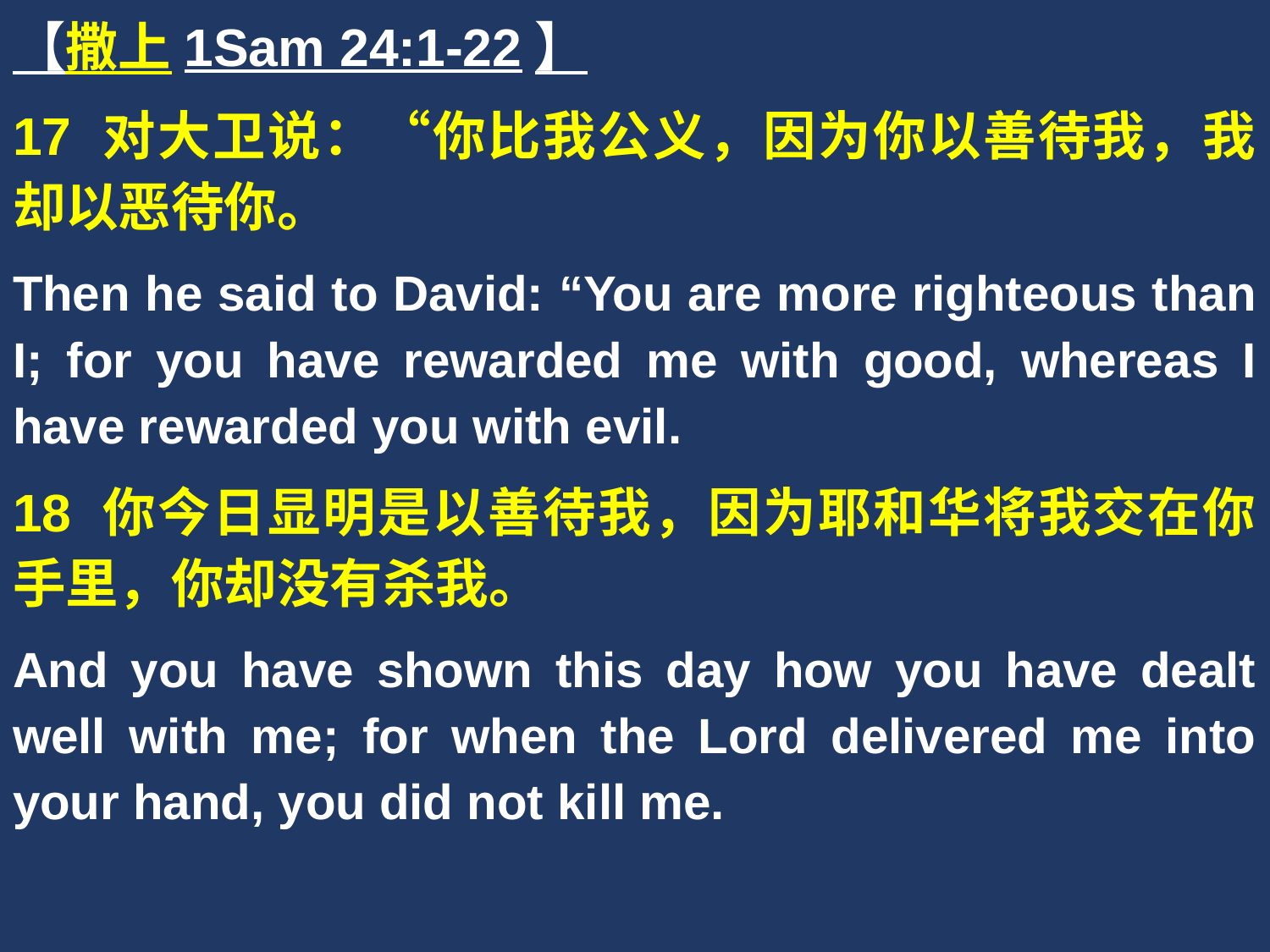

【撒上1Sam 24:1-22】
17 对大卫说：“你比我公义，因为你以善待我，我却以恶待你。
Then he said to David: “You are more righteous than I; for you have rewarded me with good, whereas I have rewarded you with evil.
18 你今日显明是以善待我，因为耶和华将我交在你手里，你却没有杀我。
And you have shown this day how you have dealt well with me; for when the Lord delivered me into your hand, you did not kill me.